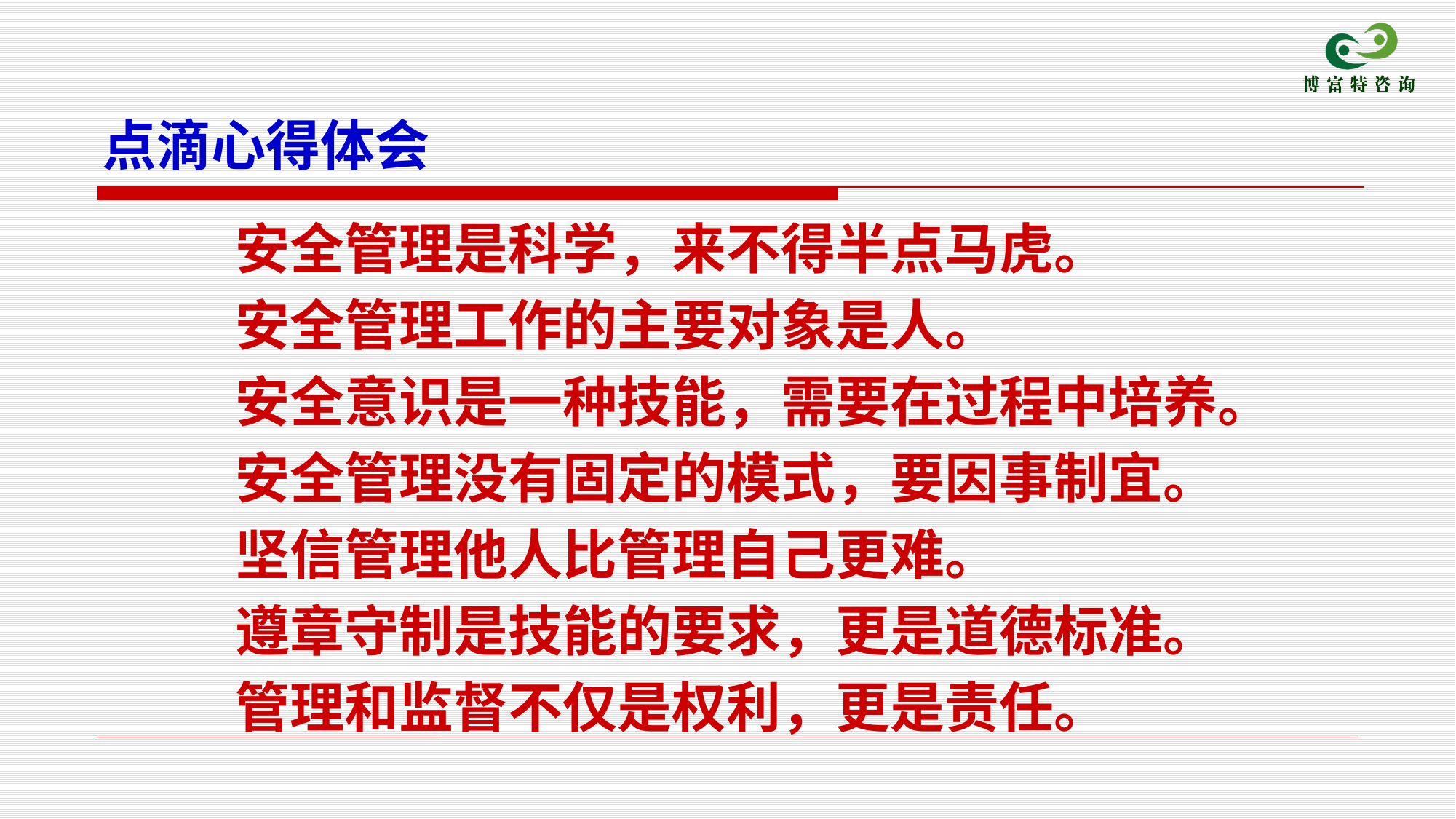

点滴心得体会
安全管理是科学，来不得半点马虎。
安全管理工作的主要对象是人。
安全意识是一种技能，需要在过程中培养。
安全管理没有固定的模式，要因事制宜。
坚信管理他人比管理自己更难。
遵章守制是技能的要求，更是道德标准。
管理和监督不仅是权利，更是责任。